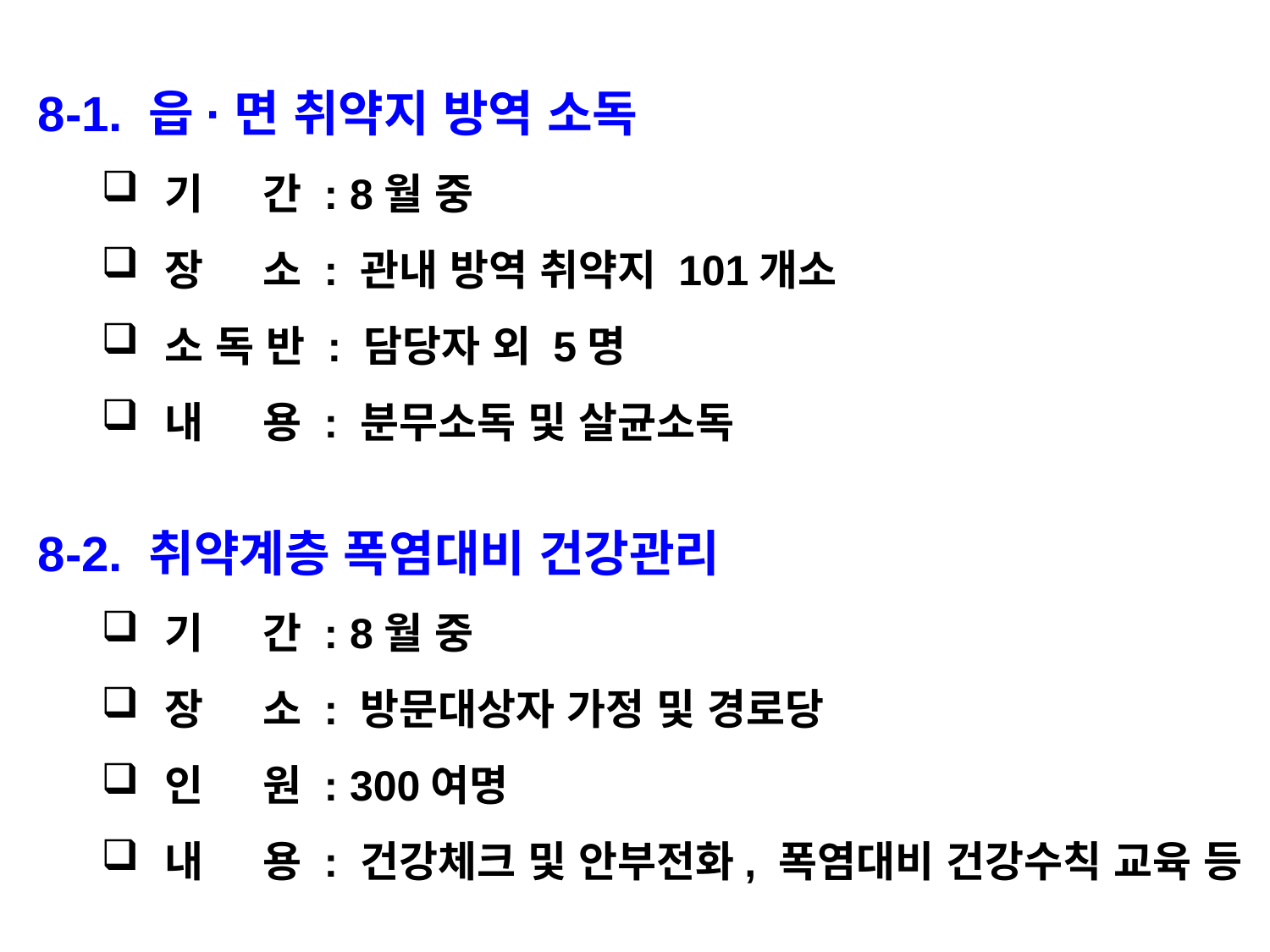

8-1. 읍·면 취약지 방역 소독
기     간 : 8월 중
장     소 : 관내 방역 취약지 101개소
소 독 반 : 담당자 외 5명
내     용 : 분무소독 및 살균소독

8-2. 취약계층 폭염대비 건강관리
기     간 : 8월 중
장     소 : 방문대상자 가정 및 경로당
인     원 : 300여명
내     용 : 건강체크 및 안부전화, 폭염대비 건강수칙 교육 등